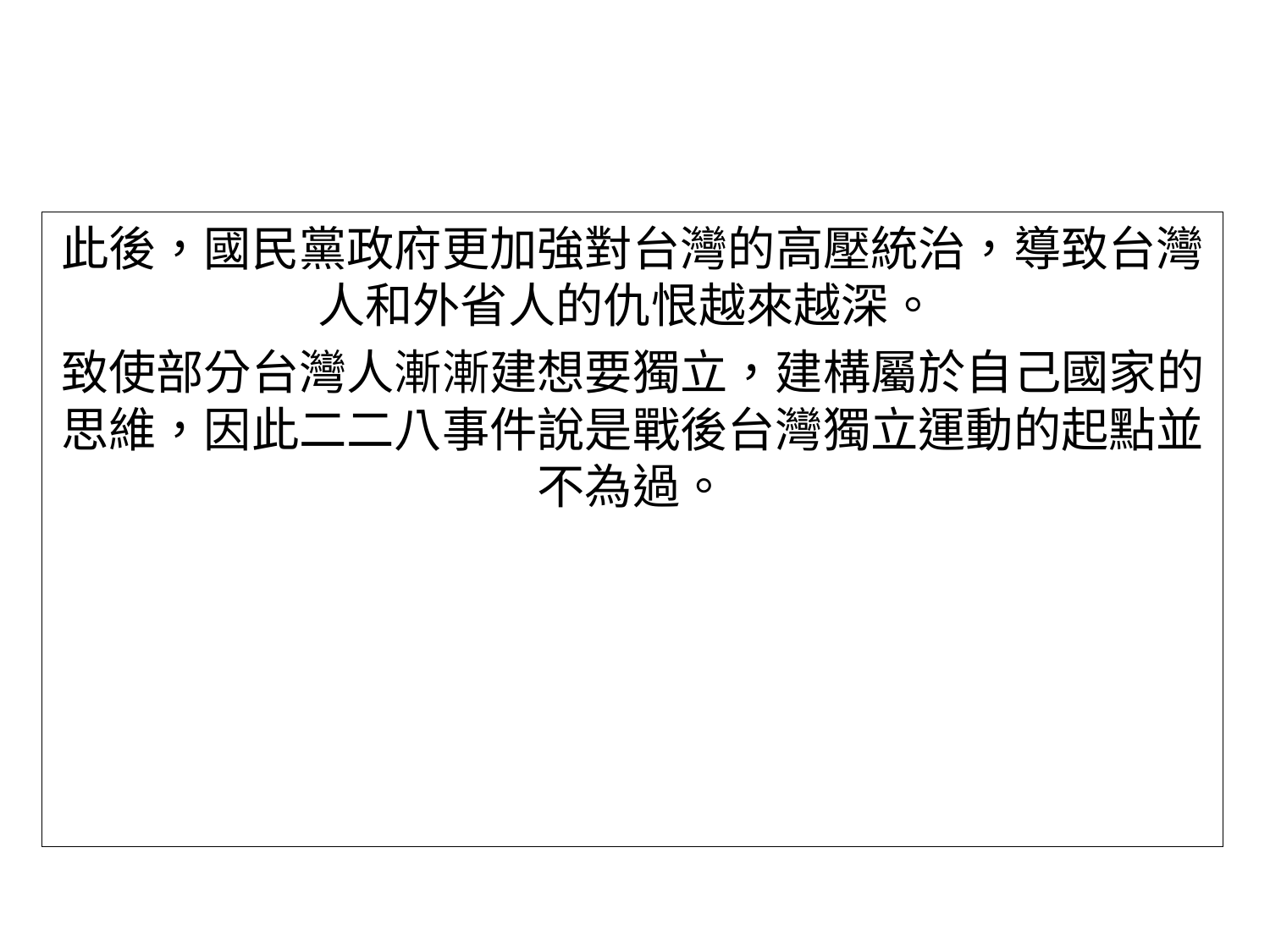

此後，國民黨政府更加強對台灣的高壓統治，導致台灣人和外省人的仇恨越來越深。
致使部分台灣人漸漸建想要獨立，建構屬於自己國家的思維，因此二二八事件說是戰後台灣獨立運動的起點並不為過。